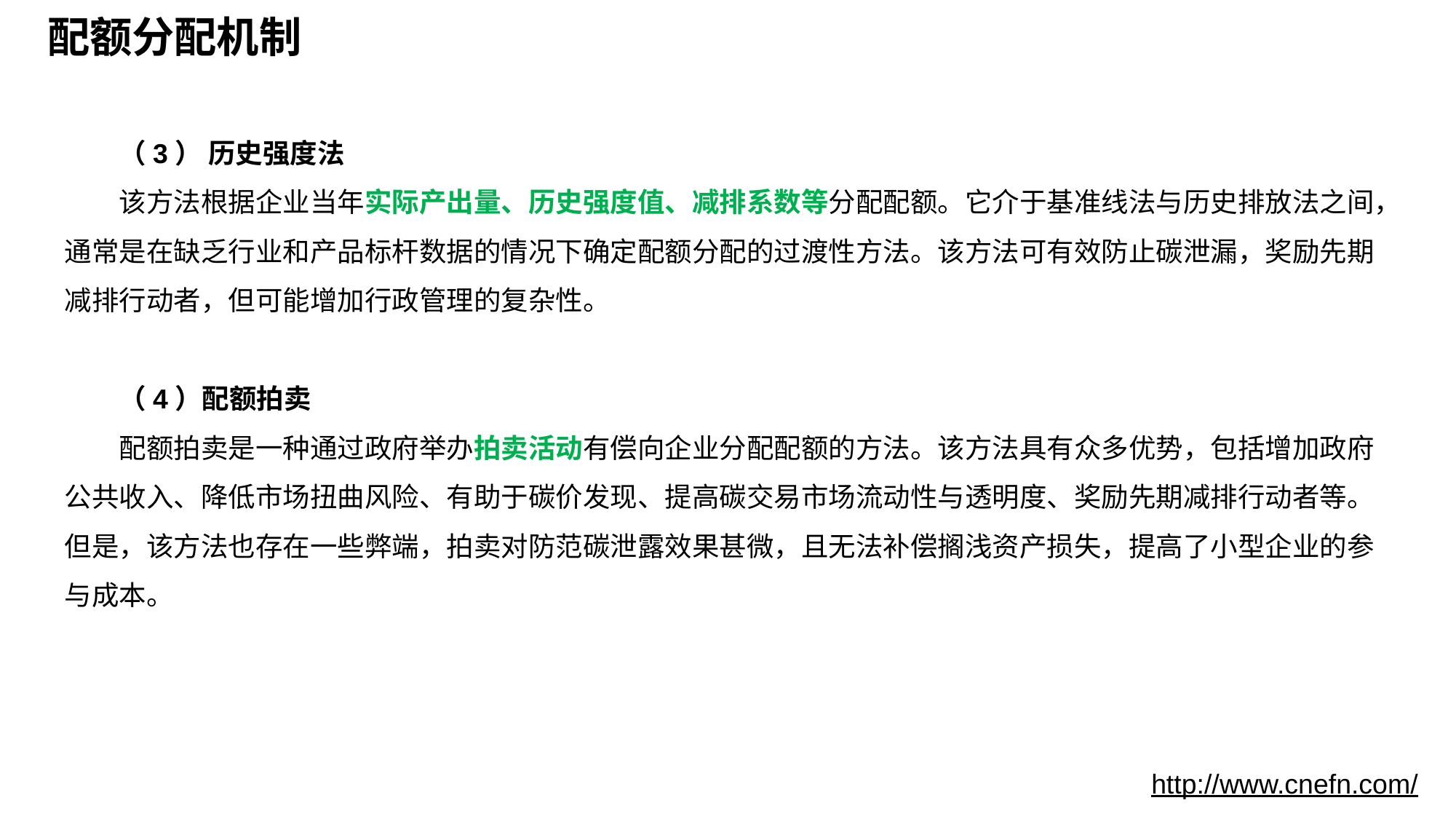

# 配额分配机制

（3） 历史强度法
该方法根据企业当年实际产出量、历史强度值、减排系数等分配配额。它介于基准线法与历史排放法之间，通常是在缺乏行业和产品标杆数据的情况下确定配额分配的过渡性方法。该方法可有效防止碳泄漏，奖励先期减排行动者，但可能增加行政管理的复杂性。

（4）配额拍卖
配额拍卖是一种通过政府举办拍卖活动有偿向企业分配配额的方法。该方法具有众多优势，包括增加政府公共收入、降低市场扭曲风险、有助于碳价发现、提高碳交易市场流动性与透明度、奖励先期减排行动者等。但是，该方法也存在一些弊端，拍卖对防范碳泄露效果甚微，且无法补偿搁浅资产损失，提高了小型企业的参与成本。